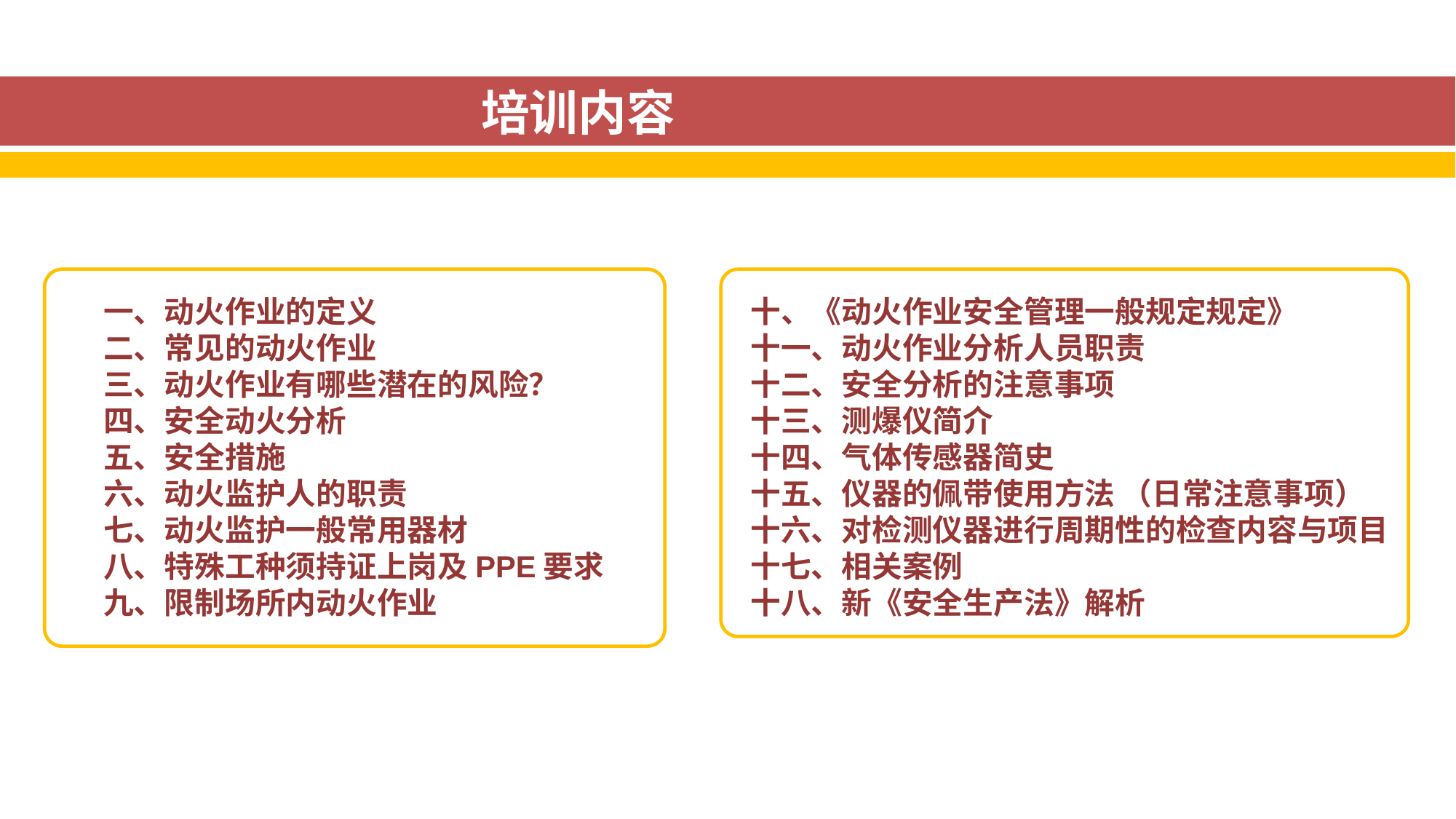

#
                                                                           培训内容

六、动火监护人的职责

一、动火作业的定义
二、常见的动火作业
三、动火作业有哪些潜在的风险？
四、安全动火分析
五、安全措施
六、动火监护人的职责
七、动火监护一般常用器材
八、特殊工种须持证上岗及PPE要求
九、限制场所内动火作业

十、《动火作业安全管理一般规定规定》
十一、动火作业分析人员职责
十二、安全分析的注意事项
十三、测爆仪简介
十四、气体传感器简史
十五、仪器的佩带使用方法 （日常注意事项）
十六、对检测仪器进行周期性的检查内容与项目
十七、相关案例
十八、新《安全生产法》解析